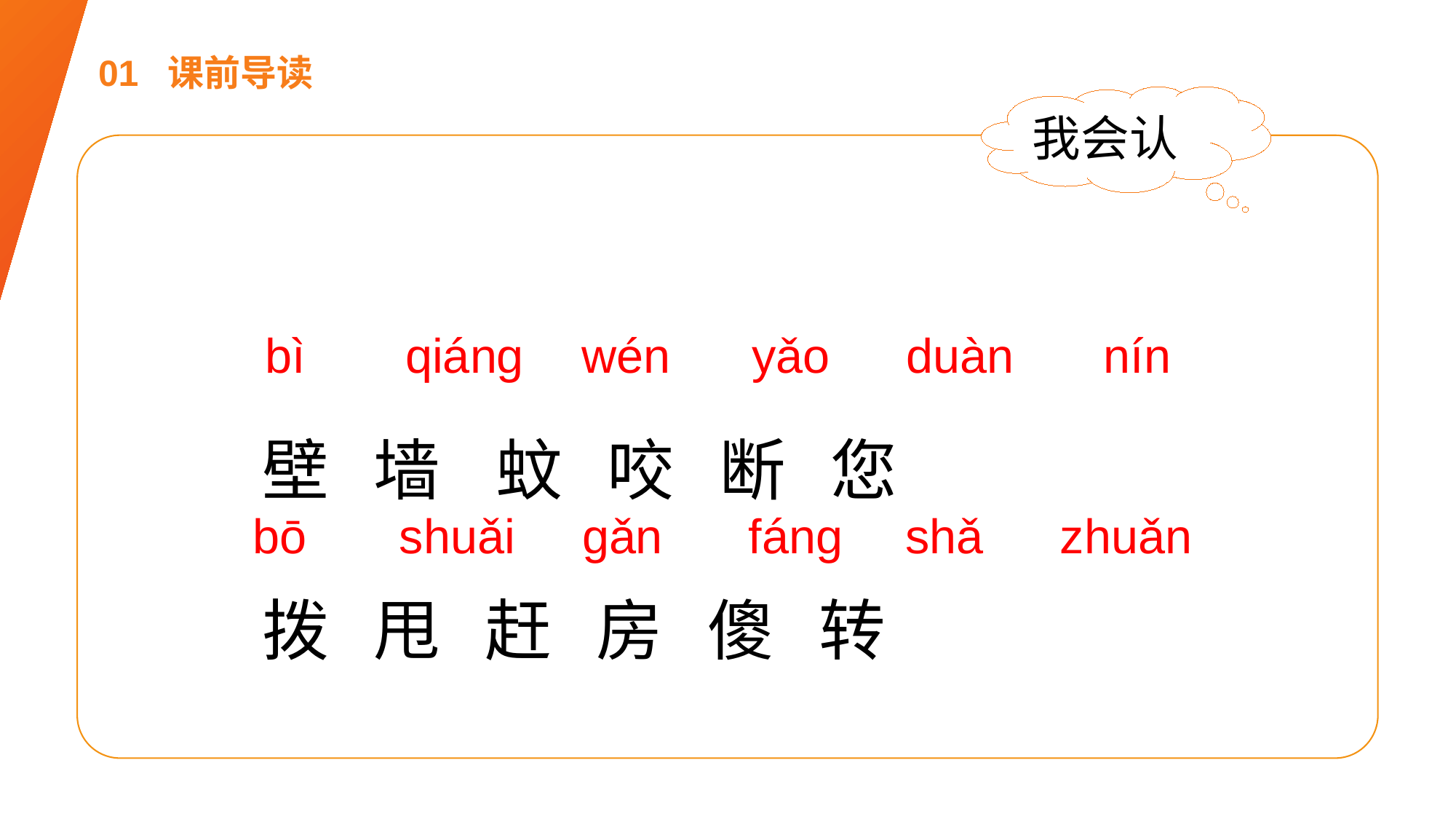

01  课前导读
我会认
bì
 qiáng
wén
yǎo
duàn
nín
壁   墙    蚊   咬   断   您
拨   甩   赶   房   傻   转
bō
shuǎi
 gǎn
fáng
shǎ
zhuǎn